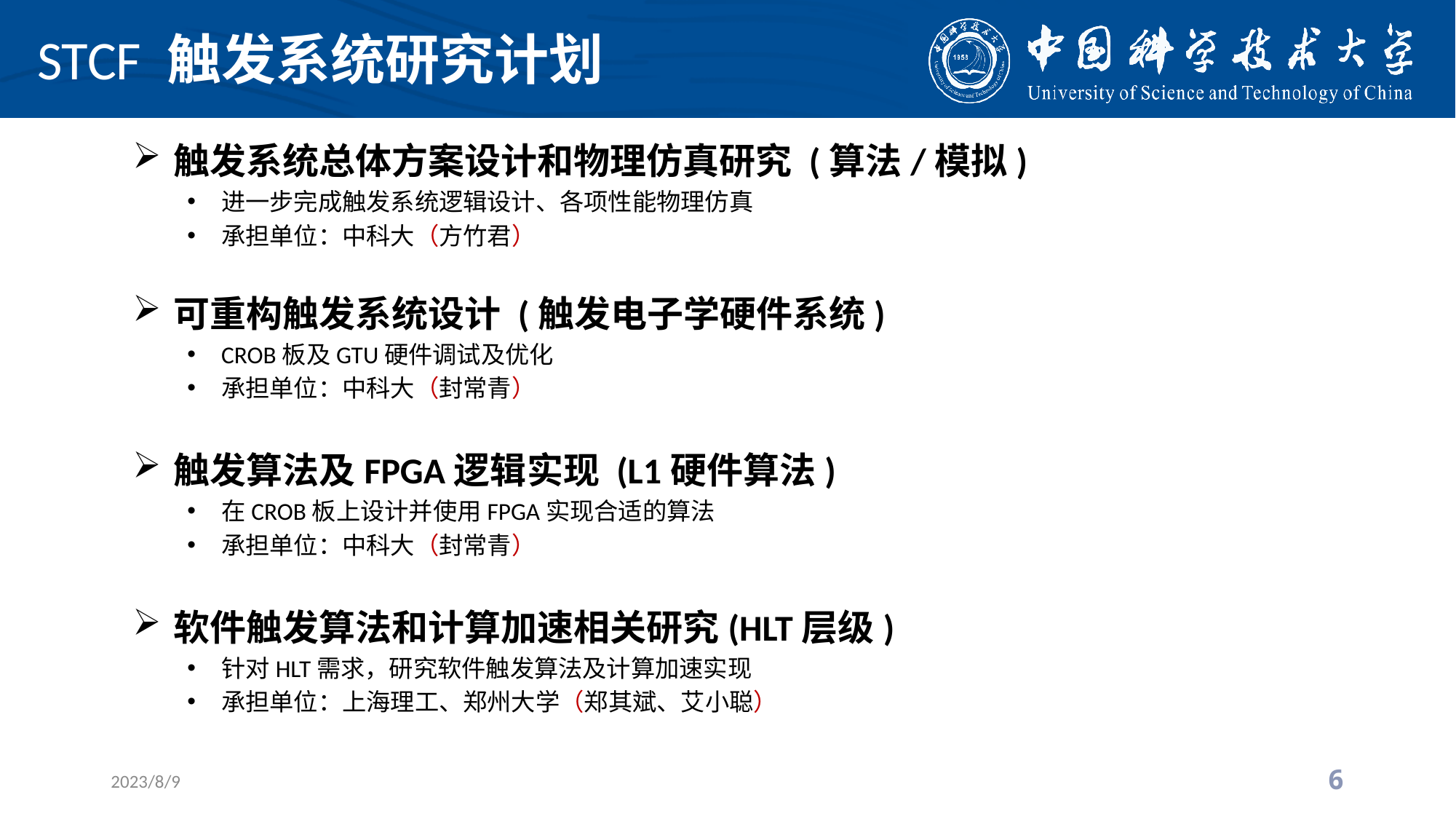

# STCF 触发系统研究计划
触发系统总体方案设计和物理仿真研究 (算法/模拟)
进一步完成触发系统逻辑设计、各项性能物理仿真
承担单位：中科大（方竹君）

可重构触发系统设计 (触发电子学硬件系统)
CROB板及GTU硬件调试及优化
承担单位：中科大（封常青）

触发算法及FPGA逻辑实现 (L1硬件算法)
在CROB板上设计并使用FPGA实现合适的算法
承担单位：中科大（封常青）

软件触发算法和计算加速相关研究(HLT层级)
针对HLT需求，研究软件触发算法及计算加速实现
承担单位：上海理工、郑州大学（郑其斌、艾小聪）

2023/8/9
6